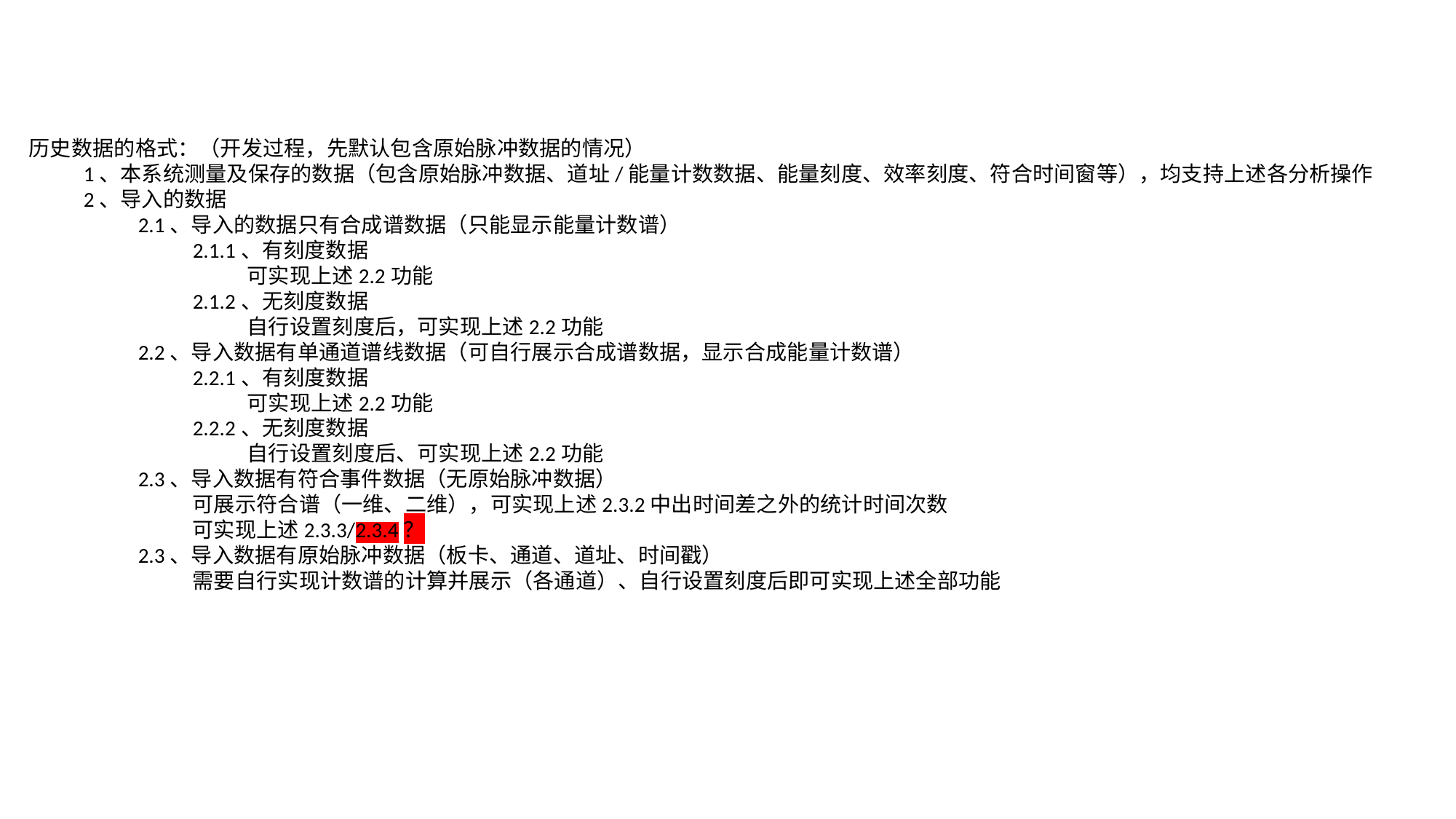

历史数据的格式：（开发过程，先默认包含原始脉冲数据的情况）
1、本系统测量及保存的数据（包含原始脉冲数据、道址/能量计数数据、能量刻度、效率刻度、符合时间窗等），均支持上述各分析操作
2、导入的数据
2.1、导入的数据只有合成谱数据（只能显示能量计数谱）
2.1.1、有刻度数据
可实现上述2.2功能
2.1.2、无刻度数据
自行设置刻度后，可实现上述2.2功能
2.2、导入数据有单通道谱线数据（可自行展示合成谱数据，显示合成能量计数谱）
2.2.1、有刻度数据
可实现上述2.2功能
2.2.2、无刻度数据
自行设置刻度后、可实现上述2.2功能
2.3、导入数据有符合事件数据（无原始脉冲数据）
可展示符合谱（一维、二维），可实现上述2.3.2中出时间差之外的统计时间次数
可实现上述2.3.3/2.3.4？
2.3、导入数据有原始脉冲数据（板卡、通道、道址、时间戳）
需要自行实现计数谱的计算并展示（各通道）、自行设置刻度后即可实现上述全部功能